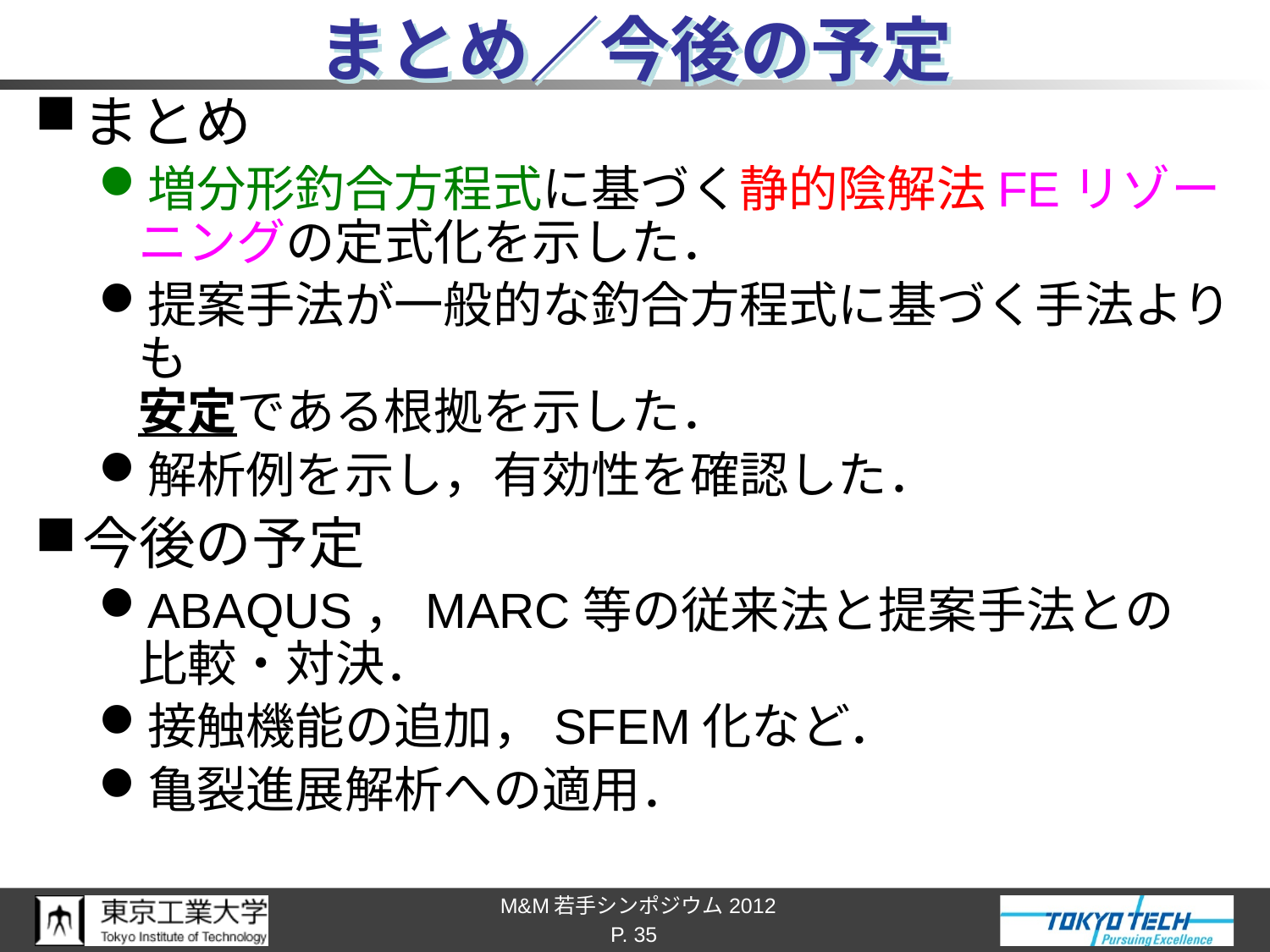

# まとめ／今後の予定
まとめ
増分形釣合方程式に基づく静的陰解法FEリゾーニングの定式化を示した．
提案手法が一般的な釣合方程式に基づく手法よりも
安定である根拠を示した．
解析例を示し，有効性を確認した．
今後の予定
ABAQUS，MARC等の従来法と提案手法との
比較・対決．
接触機能の追加，SFEM化など．
亀裂進展解析への適用．
P. 35